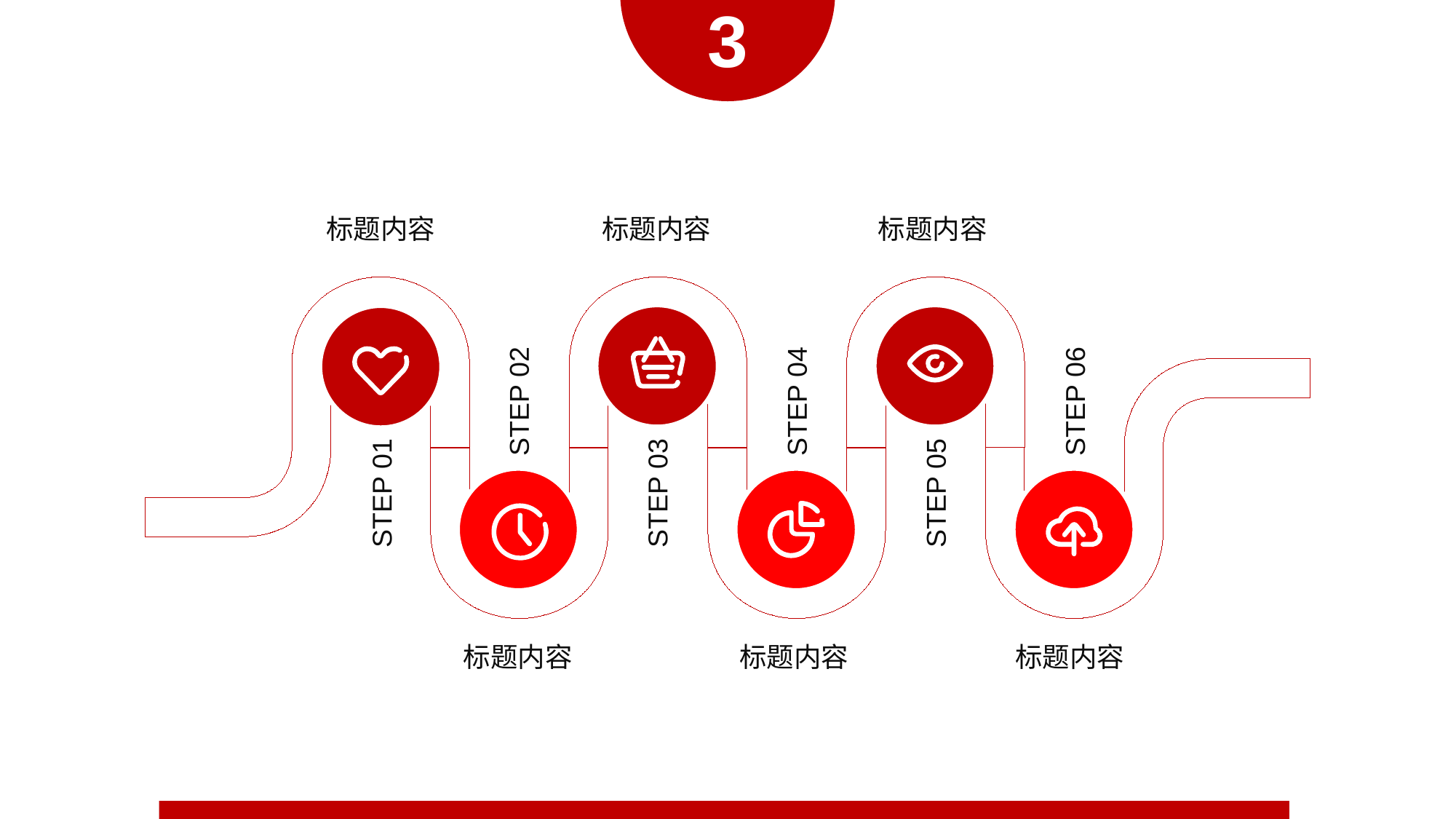

3
标题内容
标题内容
标题内容

STEP 02
STEP 04
STEP 06

STEP 01
STEP 03
STEP 05

标题内容
标题内容
标题内容